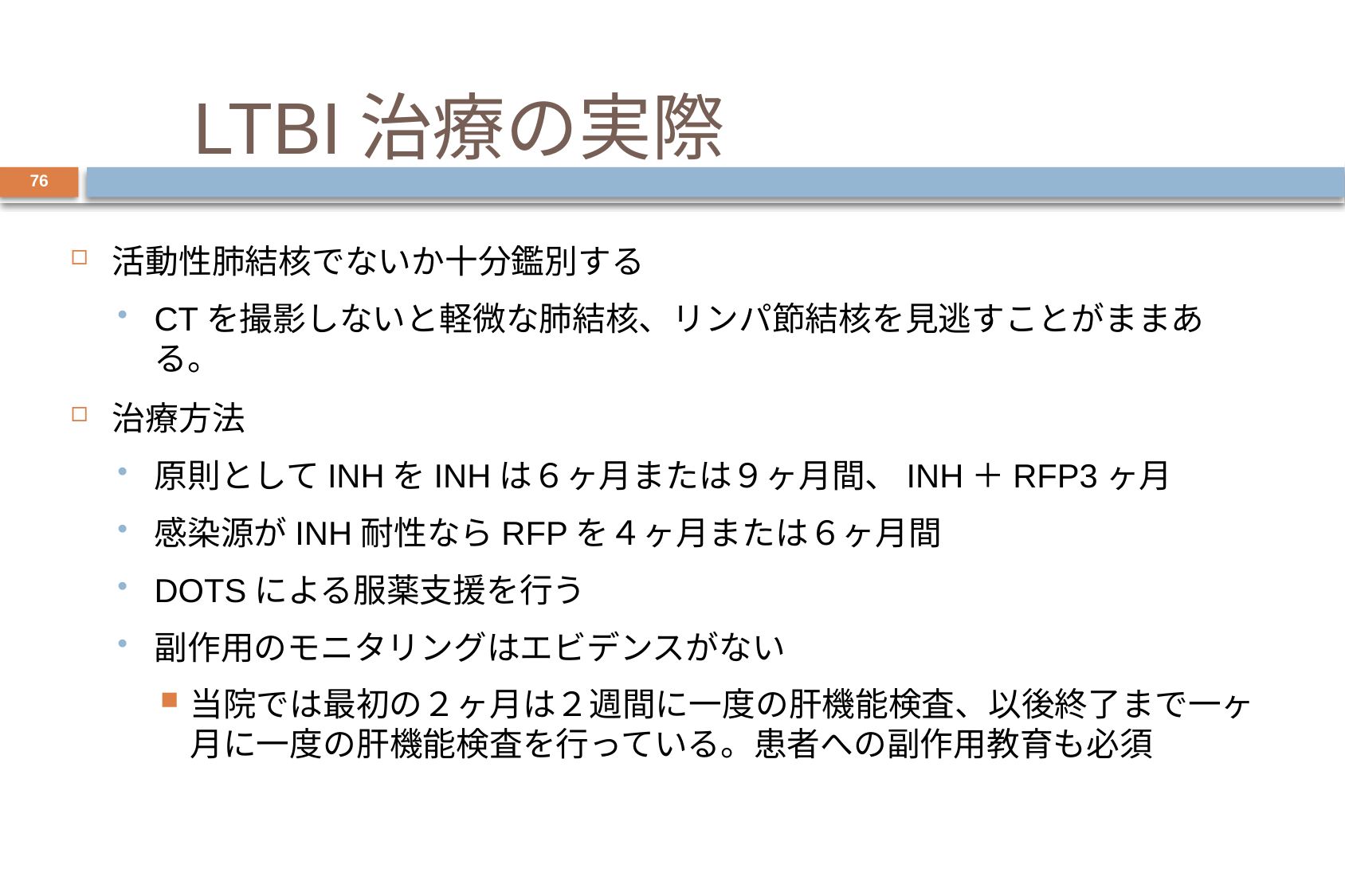

# LTBI治療の実際
76
活動性肺結核でないか十分鑑別する
CTを撮影しないと軽微な肺結核、リンパ節結核を見逃すことがままある。
治療方法
原則としてINHをINHは６ヶ月または９ヶ月間、INH＋RFP3ヶ月
感染源がINH耐性ならRFPを４ヶ月または６ヶ月間
DOTSによる服薬支援を行う
副作用のモニタリングはエビデンスがない
当院では最初の２ヶ月は２週間に一度の肝機能検査、以後終了まで一ヶ月に一度の肝機能検査を行っている。患者への副作用教育も必須